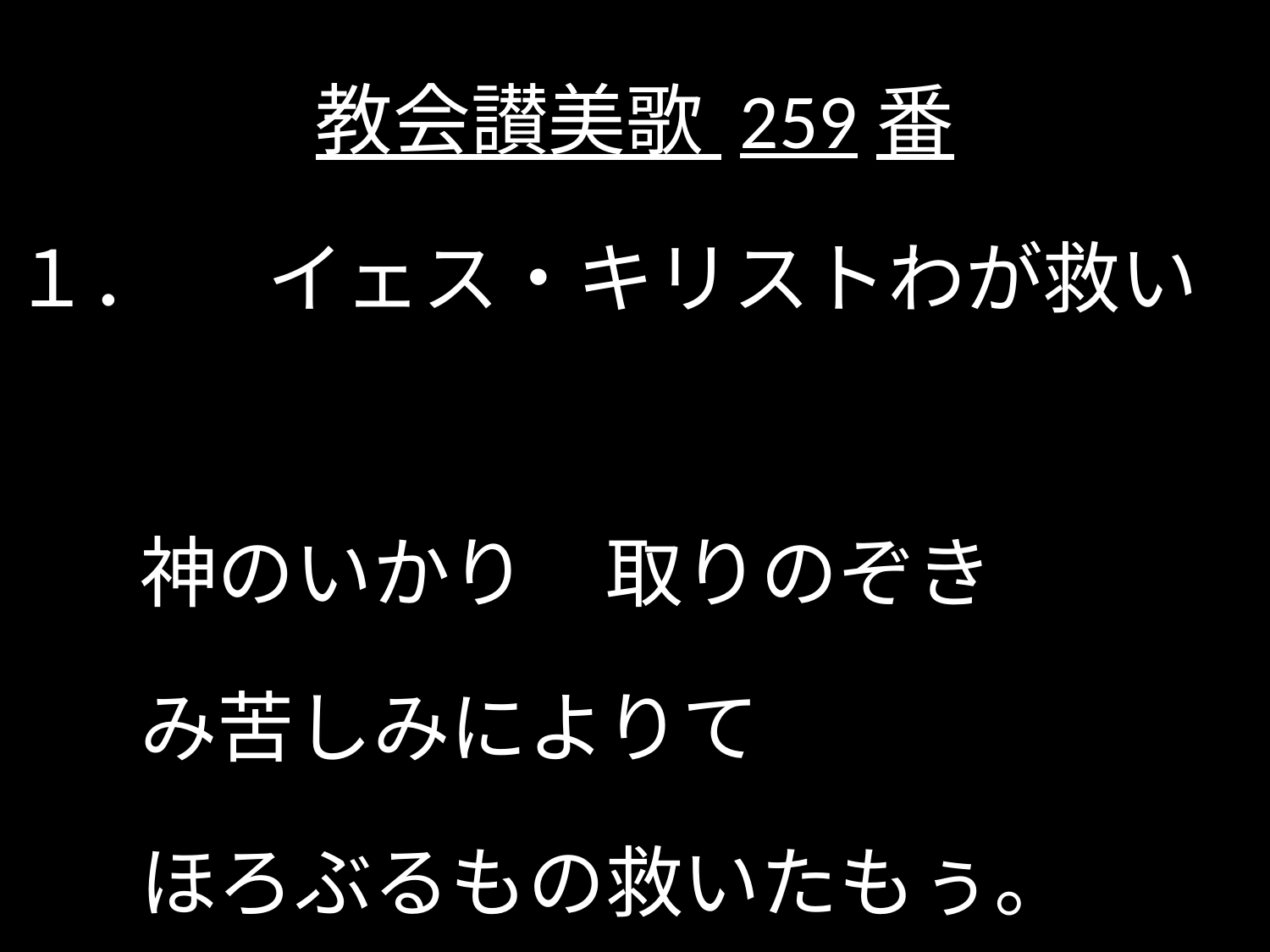

# 教会讃美歌 259番
１．	イェス・キリストわが救い
	神のいかり　取りのぞき
	み苦しみによりて
	ほろぶるもの救いたもぅ。